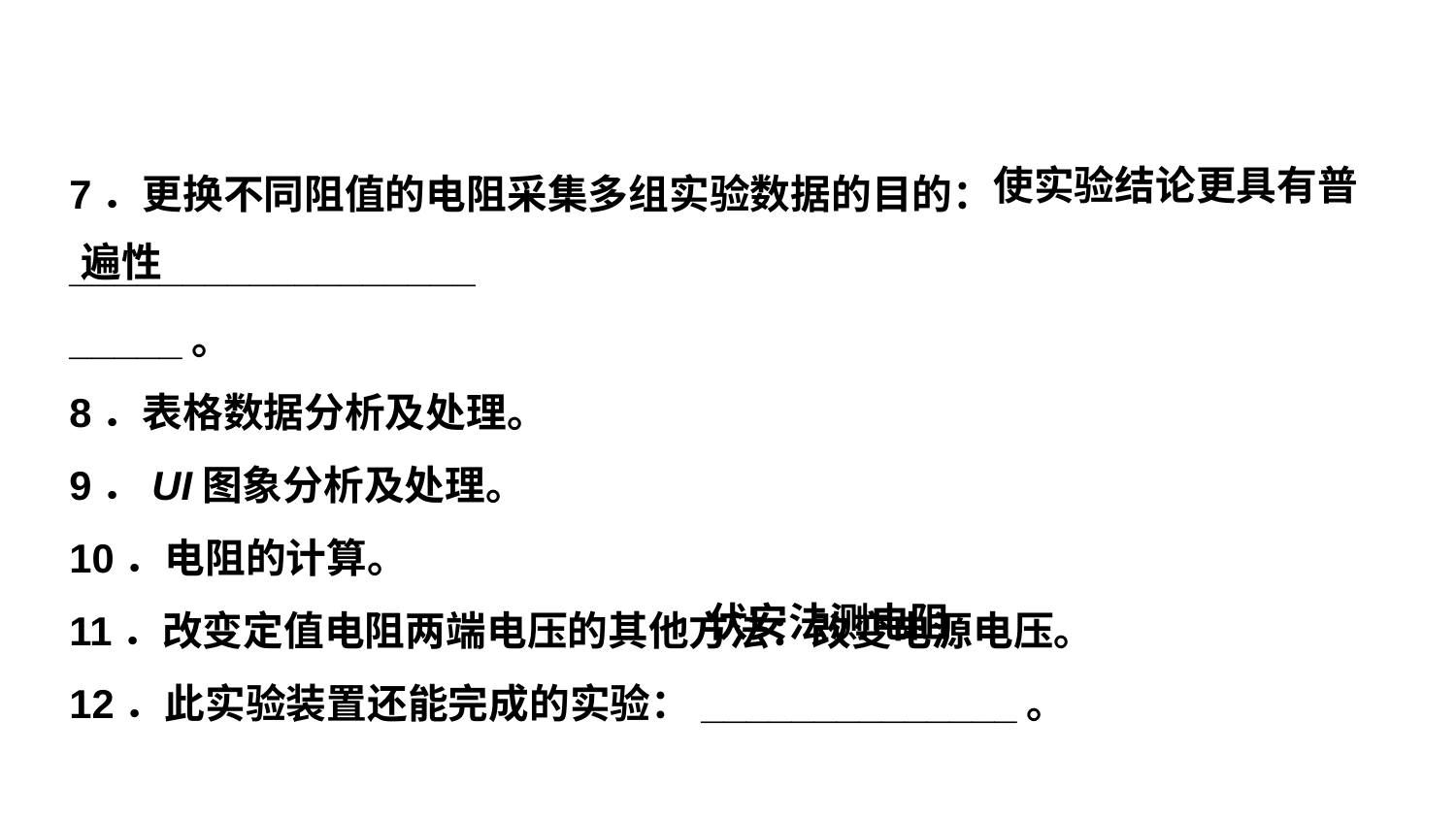

使实验结论更具有普
7．更换不同阻值的电阻采集多组实验数据的目的：__________________
_____。
8．表格数据分析及处理。
9．U­I图象分析及处理。
10．电阻的计算。
11．改变定值电阻两端电压的其他方法：改变电源电压。
12．此实验装置还能完成的实验：______________。
遍性
伏安法测电阻